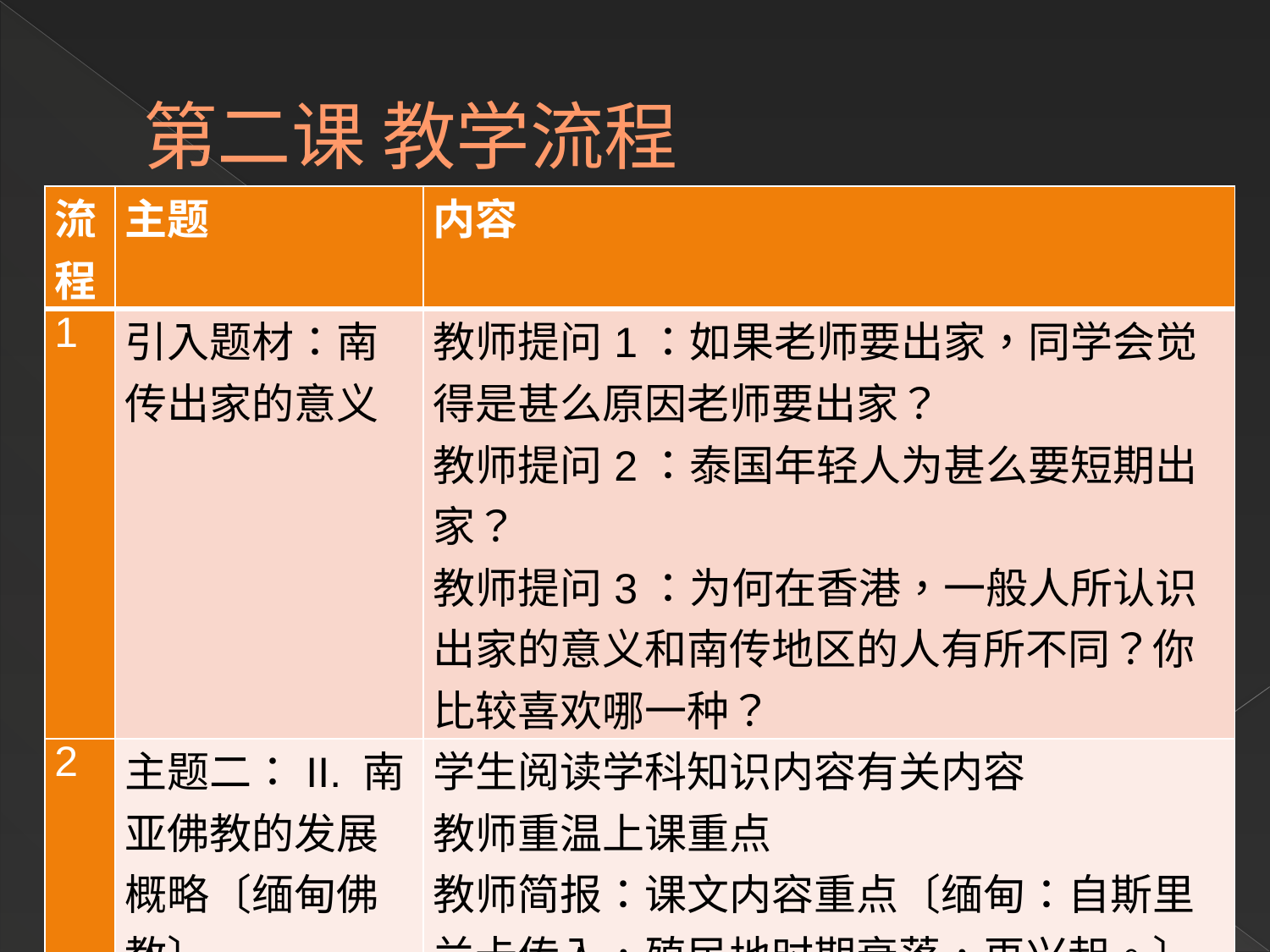

# 第二课 教学流程
| 流程 | 主题 | 内容 |
| --- | --- | --- |
| 1 | 引入题材：南传出家的意义 | 教师提问1：如果老师要出家，同学会觉得是甚么原因老师要出家？ 教师提问2：泰国年轻人为甚么要短期出家？ 教师提问3：为何在香港，一般人所认识出家的意义和南传地区的人有所不同？你比较喜欢哪一种？ |
| 2 | 主题二：II. 南亚佛教的发展概略〔缅甸佛教〕 | 学生阅读学科知识内容有关内容 教师重温上课重点 教师简报：课文内容重点〔缅甸：自斯里兰卡传入，殖民地时期衰落，再兴起。〕 |